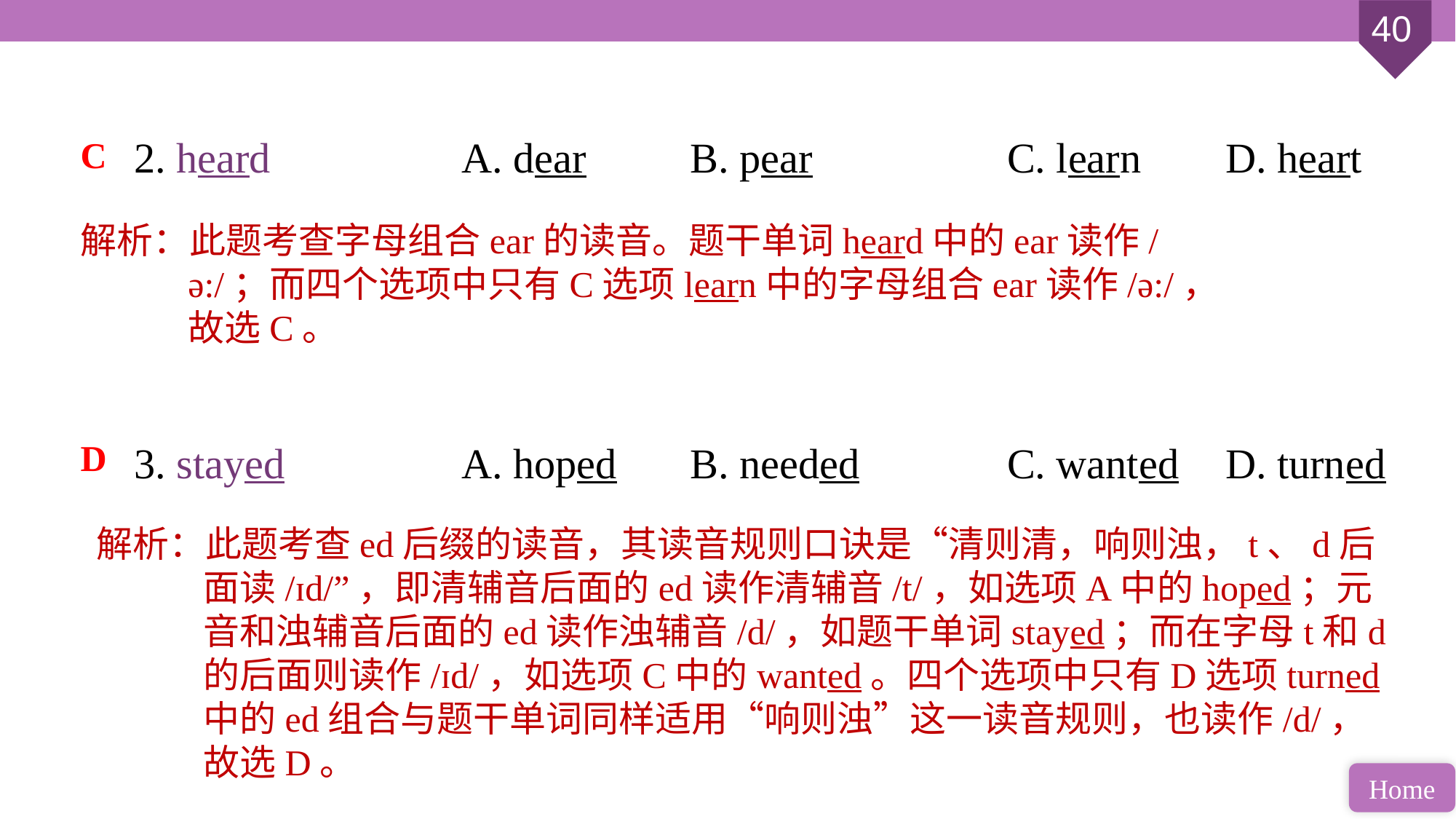

2. heard 		A. dear	 B. pear 		C. learn 	D. heart

3. stayed 		A. hoped 	 B. needed 		C. wanted 	D. turned
C
解析：此题考查字母组合ear的读音。题干单词heard中的ear读作/ə:/；而四个选项中只有C选项learn中的字母组合ear读作/ə:/，故选C。
D
解析：此题考查ed后缀的读音，其读音规则口诀是“清则清，响则浊，t、d后面读/ɪd/”，即清辅音后面的ed读作清辅音/t/，如选项A中的hoped；元音和浊辅音后面的ed读作浊辅音/d/，如题干单词stayed；而在字母t和d的后面则读作/ɪd/，如选项C中的wanted。四个选项中只有D选项turned中的ed组合与题干单词同样适用“响则浊”这一读音规则，也读作/d/，故选D。